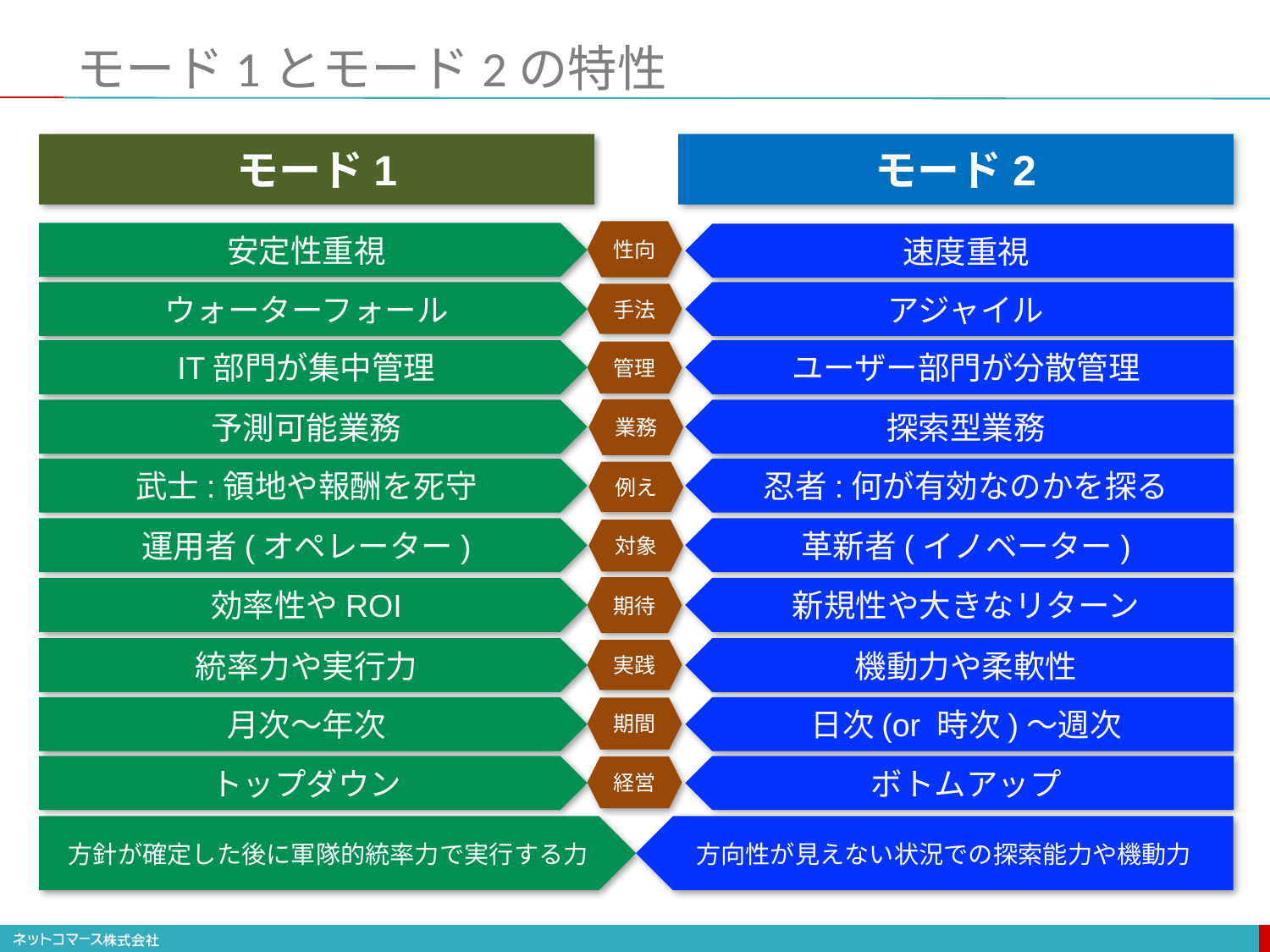

# モード1とモード2の特性
モード2
モード1
性向
安定性重視
速度重視
アジャイル
ウォーターフォール
手法
IT部門が集中管理
ユーザー部門が分散管理
管理
業務
予測可能業務
探索型業務
武士:領地や報酬を死守
忍者:何が有効なのかを探る
例え
運用者(オペレーター)
革新者(イノベーター)
対象
期待
効率性やROI
新規性や大きなリターン
統率力や実行力
機動力や柔軟性
実践
月次〜年次
日次(or 時次)〜週次
期間
トップダウン
ボトムアップ
経営
方針が確定した後に軍隊的統率力で実行する力
方向性が見えない状況での探索能力や機動力